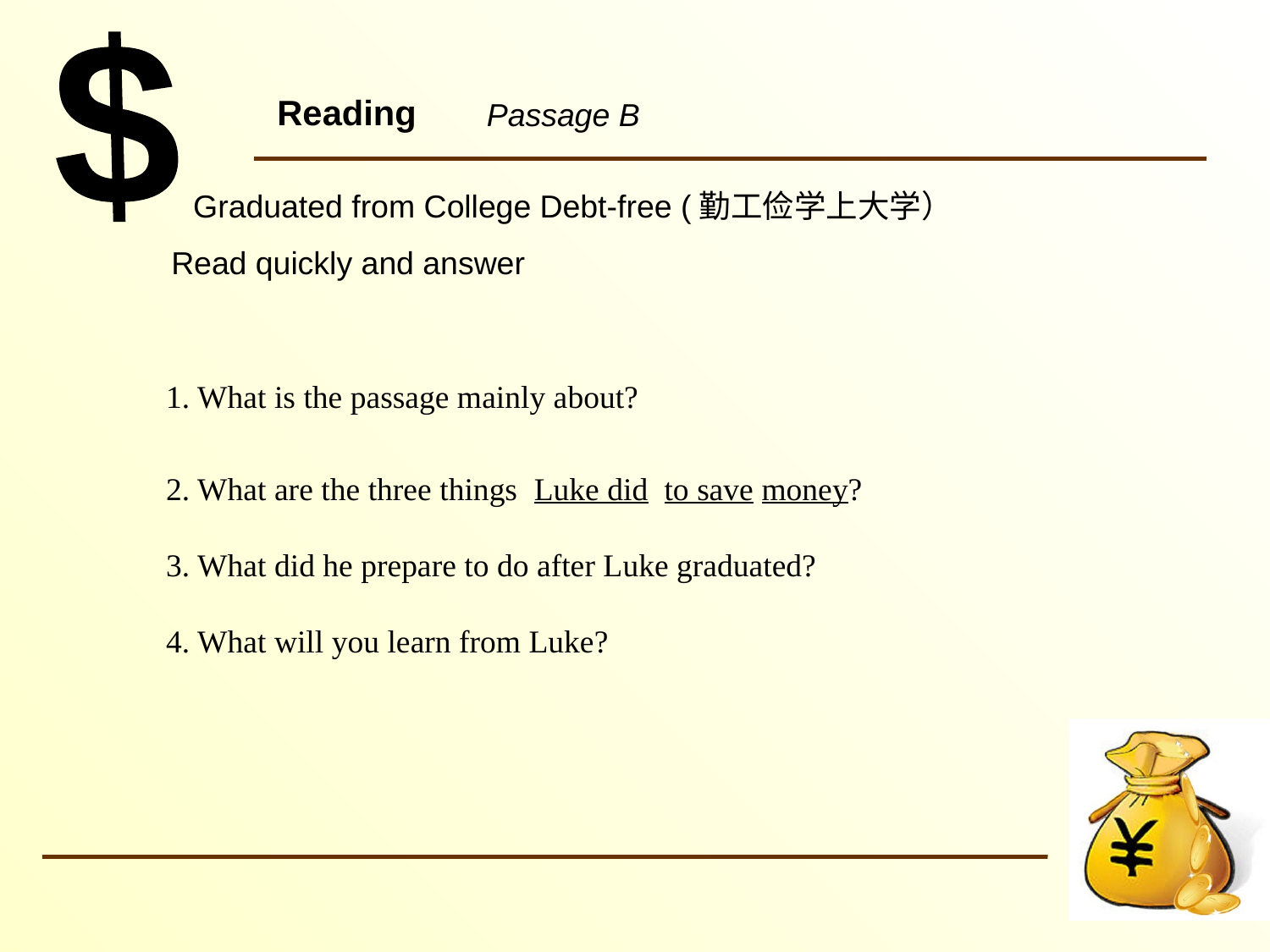

# Reading
Passage B
Graduated from College Debt-free (勤工俭学上大学）
Read quickly and answer
1. What is the passage mainly about?

2. What are the three things  Luke did  to save money?

3. What did he prepare to do after Luke graduated?

4. What will you learn from Luke?